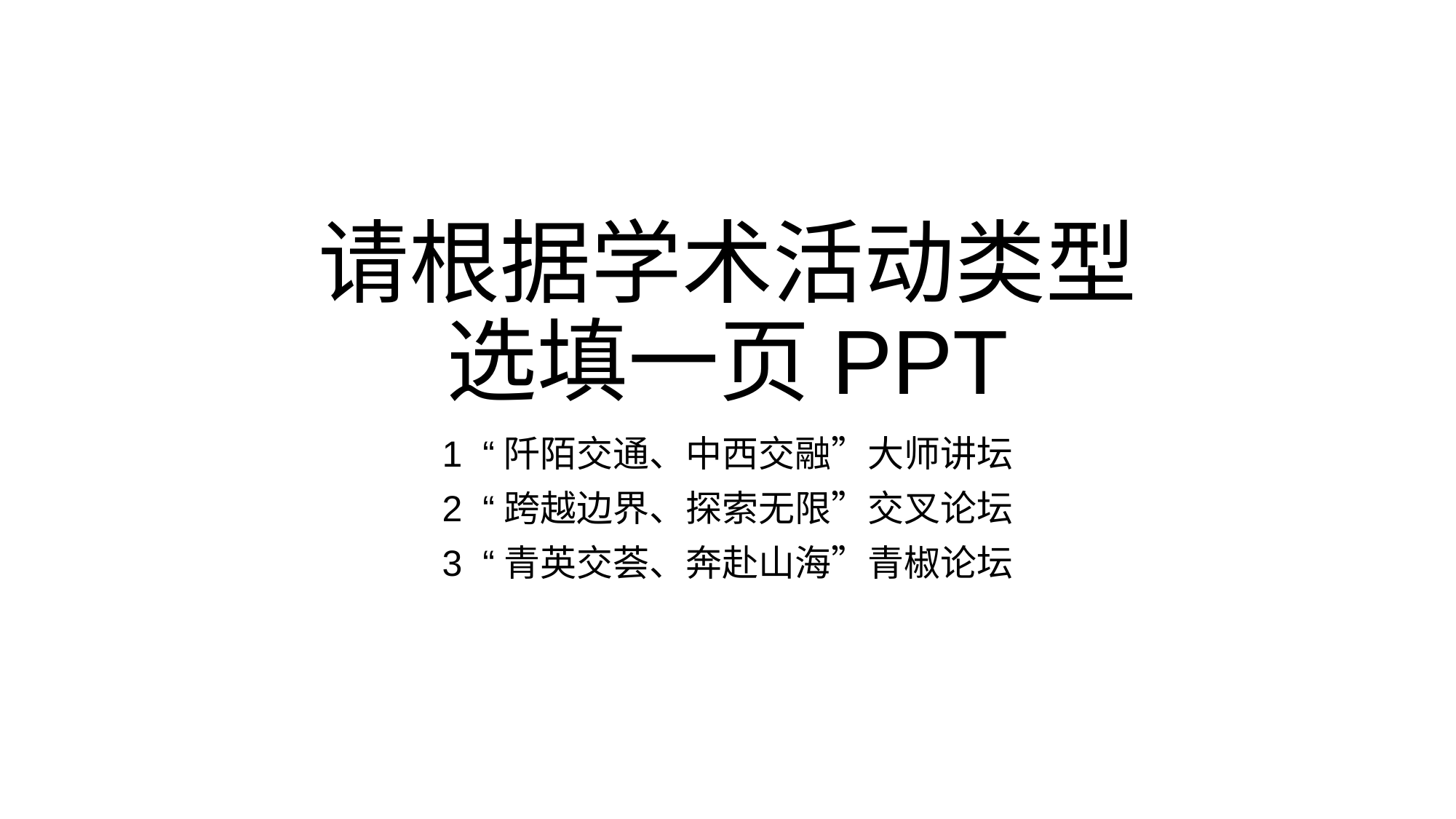

# 请根据学术活动类型 选填一页PPT
1  “阡陌交通、中西交融”大师讲坛
2  “跨越边界、探索无限”交叉论坛
3  “青英交荟、奔赴山海”青椒论坛